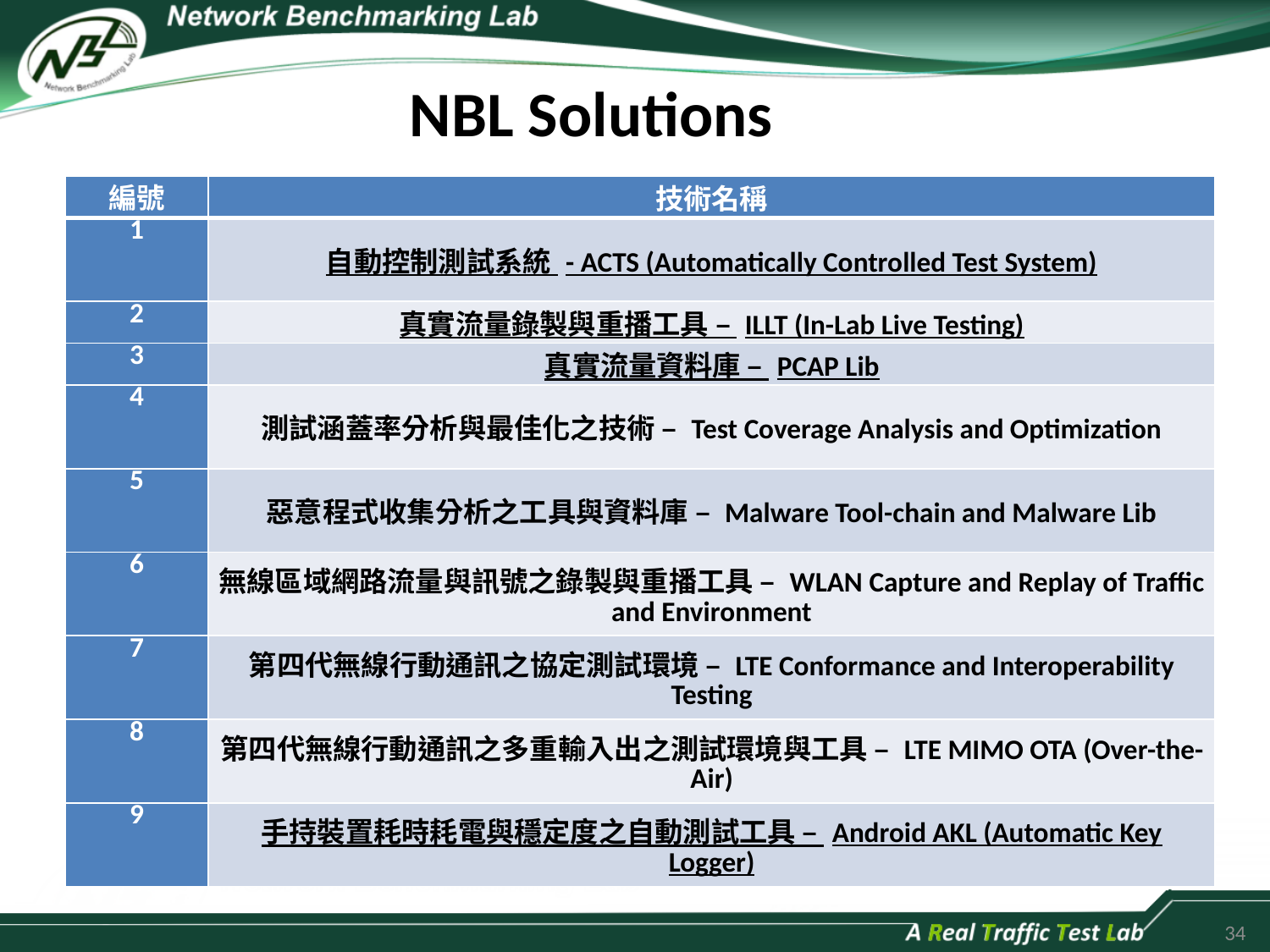

NBL Solutions
| 編號 | 技術名稱 |
| --- | --- |
| 1 | 自動控制測試系統 - ACTS (Automatically Controlled Test System) |
| 2 | 真實流量錄製與重播工具 – ILLT (In-Lab Live Testing) |
| 3 | 真實流量資料庫 – PCAP Lib |
| 4 | 測試涵蓋率分析與最佳化之技術 – Test Coverage Analysis and Optimization |
| 5 | 惡意程式收集分析之工具與資料庫 – Malware Tool-chain and Malware Lib |
| 6 | 無線區域網路流量與訊號之錄製與重播工具 – WLAN Capture and Replay of Traffic and Environment |
| 7 | 第四代無線行動通訊之協定測試環境 – LTE Conformance and Interoperability Testing |
| 8 | 第四代無線行動通訊之多重輸入出之測試環境與工具 – LTE MIMO OTA (Over-the-Air) |
| 9 | 手持裝置耗時耗電與穩定度之自動測試工具 – Android AKL (Automatic Key Logger) |

34